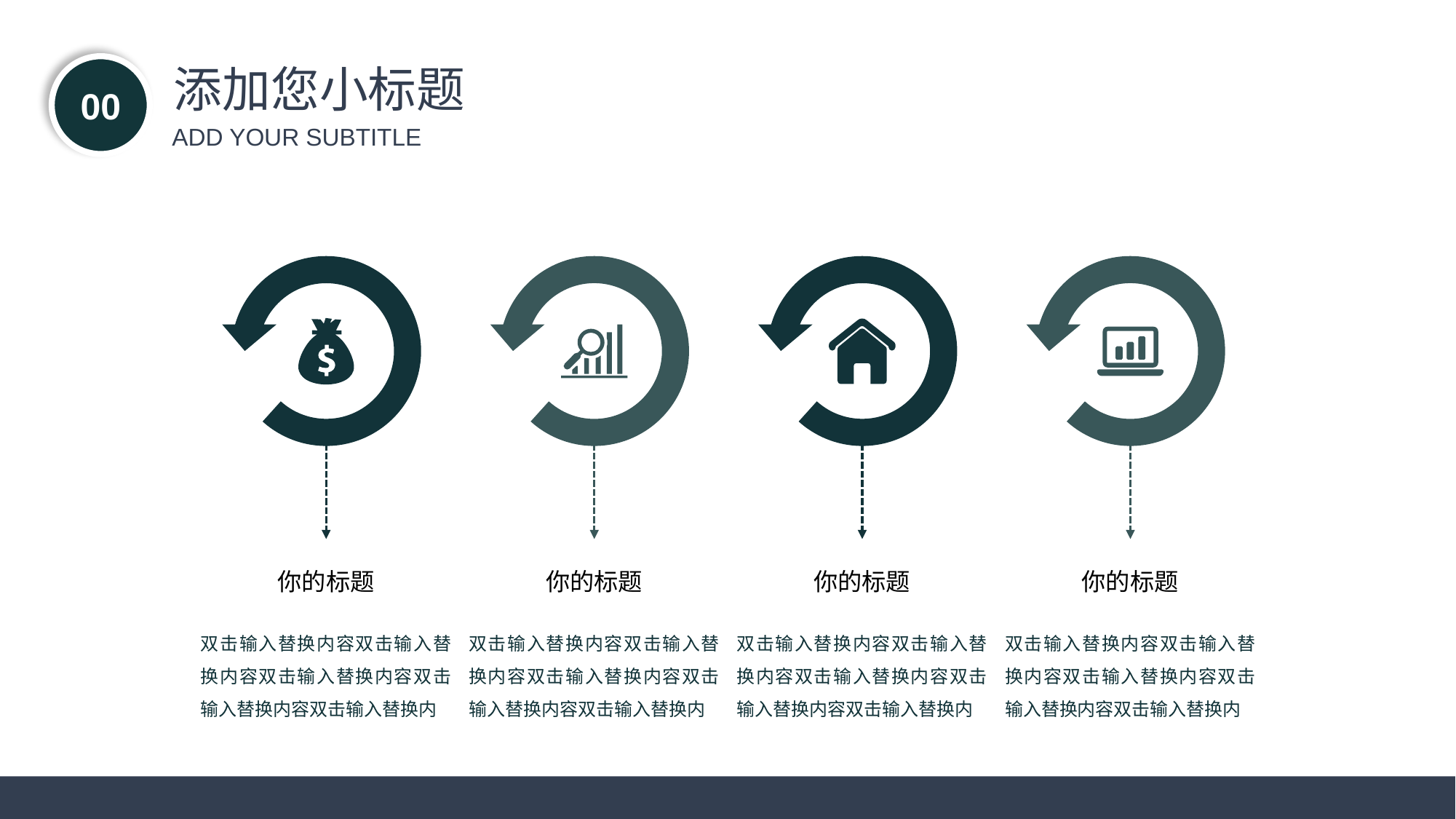

添加您小标题
00
ADD YOUR SUBTITLE

你的标题
双击输入替换内容双击输入替换内容双击输入替换内容双击输入替换内容双击输入替换内
你的标题
双击输入替换内容双击输入替换内容双击输入替换内容双击输入替换内容双击输入替换内
你的标题
双击输入替换内容双击输入替换内容双击输入替换内容双击输入替换内容双击输入替换内
你的标题
双击输入替换内容双击输入替换内容双击输入替换内容双击输入替换内容双击输入替换内